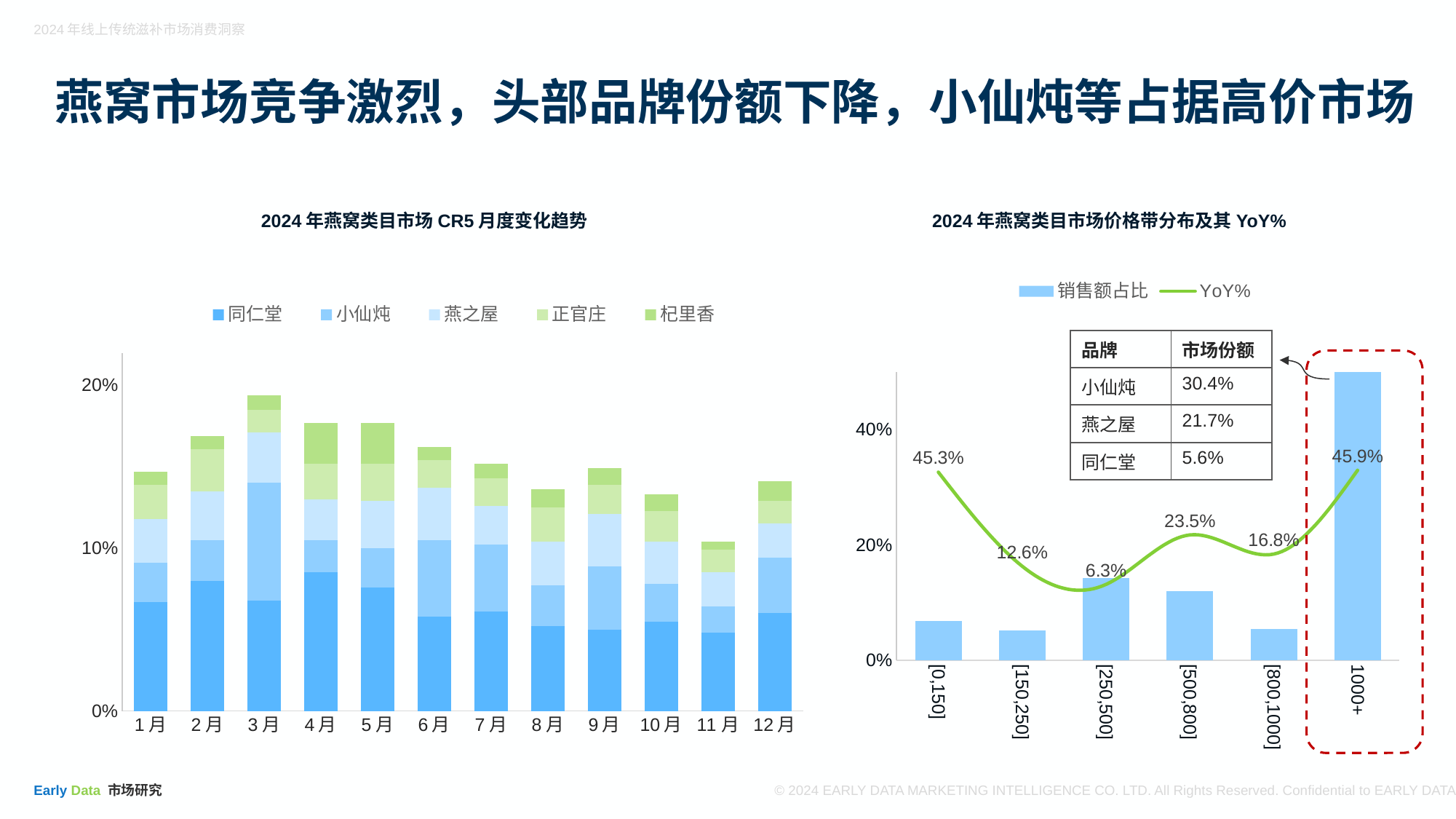

燕窝市场竞争激烈，头部品牌份额下降，小仙炖等占据高价市场
2024年燕窝类目市场CR5月度变化趋势

2024年燕窝类目市场价格带分布及其YoY%

### Chart

| Category | 同仁堂 | 小仙炖 | 燕之屋 | 正官庄 | 杞里香 |
|---|---|---|---|---|---|
| 1月 | 0.067 | 0.024 | 0.027 | 0.021 | 0.008 |
| 2月 | 0.08 | 0.025 | 0.03 | 0.026 | 0.008 |
| 3月 | 0.068 | 0.072 | 0.031 | 0.014 | 0.009 |
| 4月 | 0.085 | 0.02 | 0.025 | 0.022 | 0.025 |
| 5月 | 0.076 | 0.024 | 0.029 | 0.023 | 0.025 |
| 6月 | 0.058 | 0.047 | 0.032 | 0.017 | 0.008 |
| 7月 | 0.061 | 0.041 | 0.024 | 0.017 | 0.009 |
| 8月 | 0.052 | 0.025 | 0.027 | 0.021 | 0.011 |
| 9月 | 0.05 | 0.039 | 0.032 | 0.018 | 0.01 |
| 10月 | 0.055 | 0.023 | 0.026 | 0.019 | 0.01 |
| 11月 | 0.048 | 0.016 | 0.021 | 0.014 | 0.005 |
| 12月 | 0.06 | 0.034 | 0.021 | 0.014 | 0.012 |

### Chart

| Category | 销售额占比 | YoY% |
|---|---|---|
| [0,150] | 0.06790650429382963 | 0.4528317382911335 |
| [150,250] | 0.05130151520108279 | 0.1258754372149729 |
| [250,500] | 0.1424695292236414 | 0.06290522173041824 |
| [500,800] | 0.119300176726457 | 0.2347158424243492 |
| [800,1000] | 0.05366778767395101 | 0.1681779587459213 |
| 1000+ | 0.5653544868810365 | 0.4593344473947811 |
| 品牌 | 市场份额 |
| --- | --- |
| 小仙炖 | 30.4% |
| 燕之屋 | 21.7% |
| 同仁堂 | 5.6% |